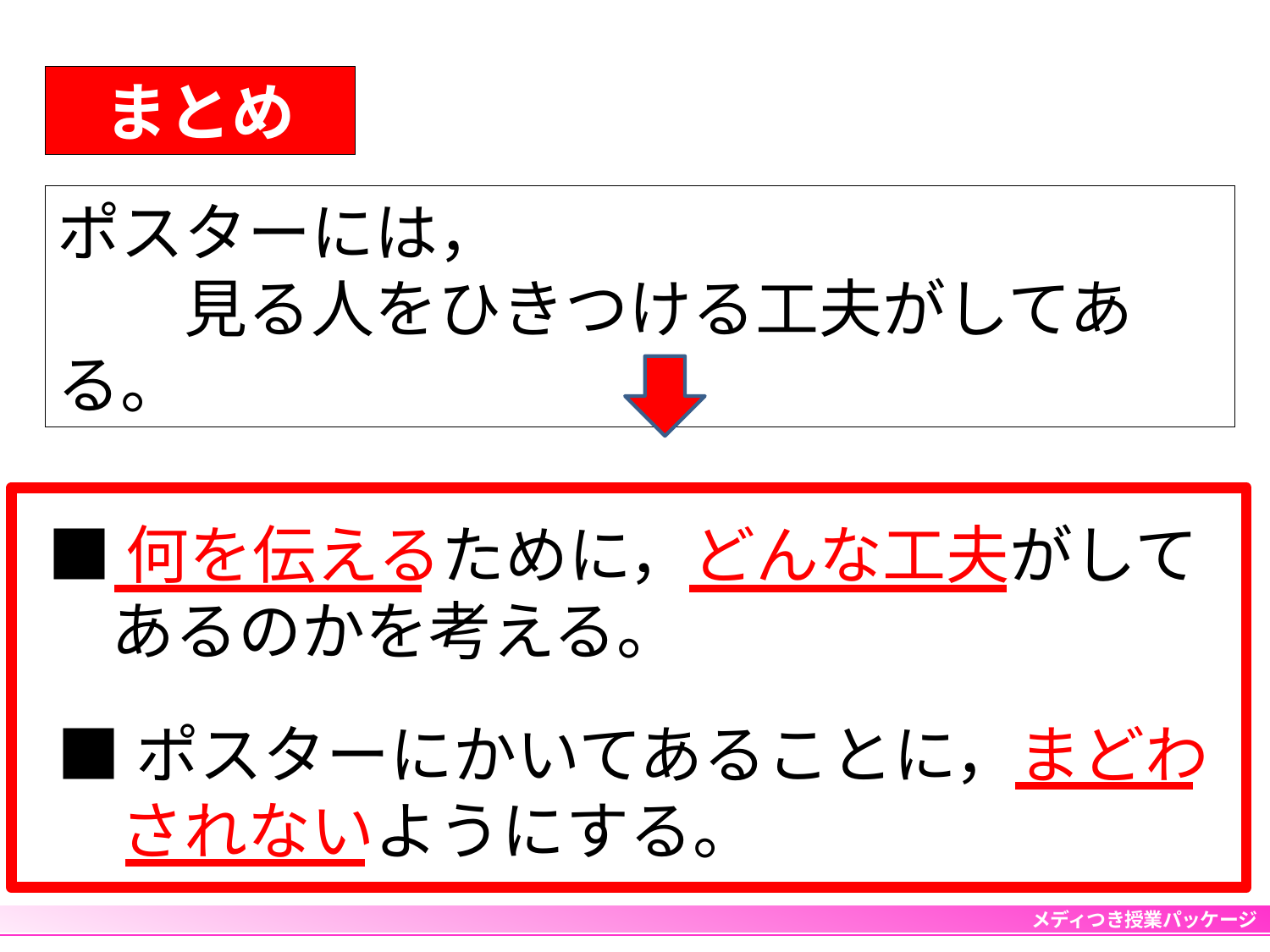

まとめ
ポスターには，
　　見る人をひきつける工夫がしてある。

■何を伝えるために，どんな工夫がして
　あるのかを考える。
■ポスターにかいてあることに，まどわ
　されないようにする。